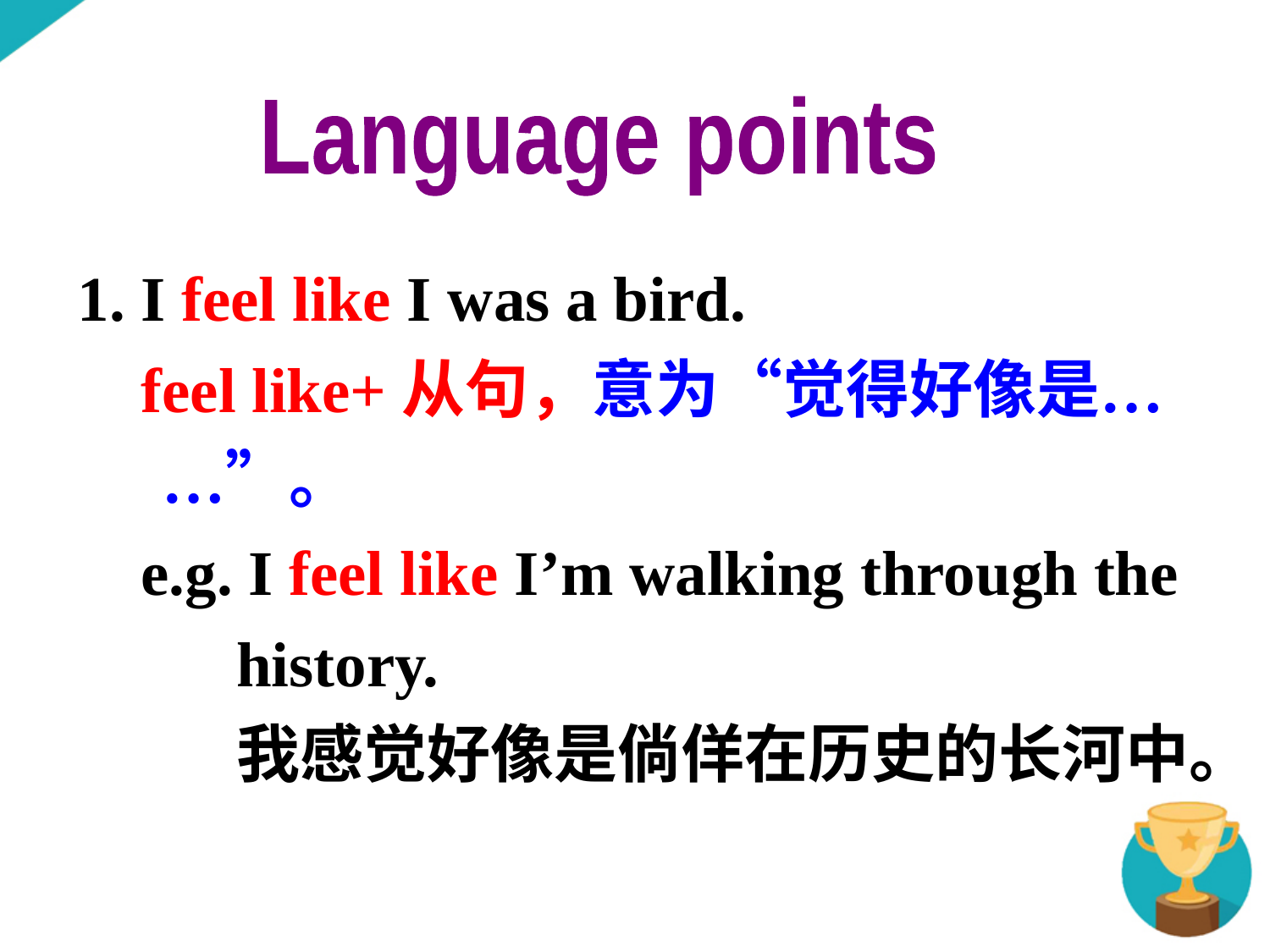

Language points
1. I feel like I was a bird.
    feel like+从句，意为“觉得好像是……”。
    e.g. I feel like I’m walking through the
          history.
          我感觉好像是倘佯在历史的长河中。